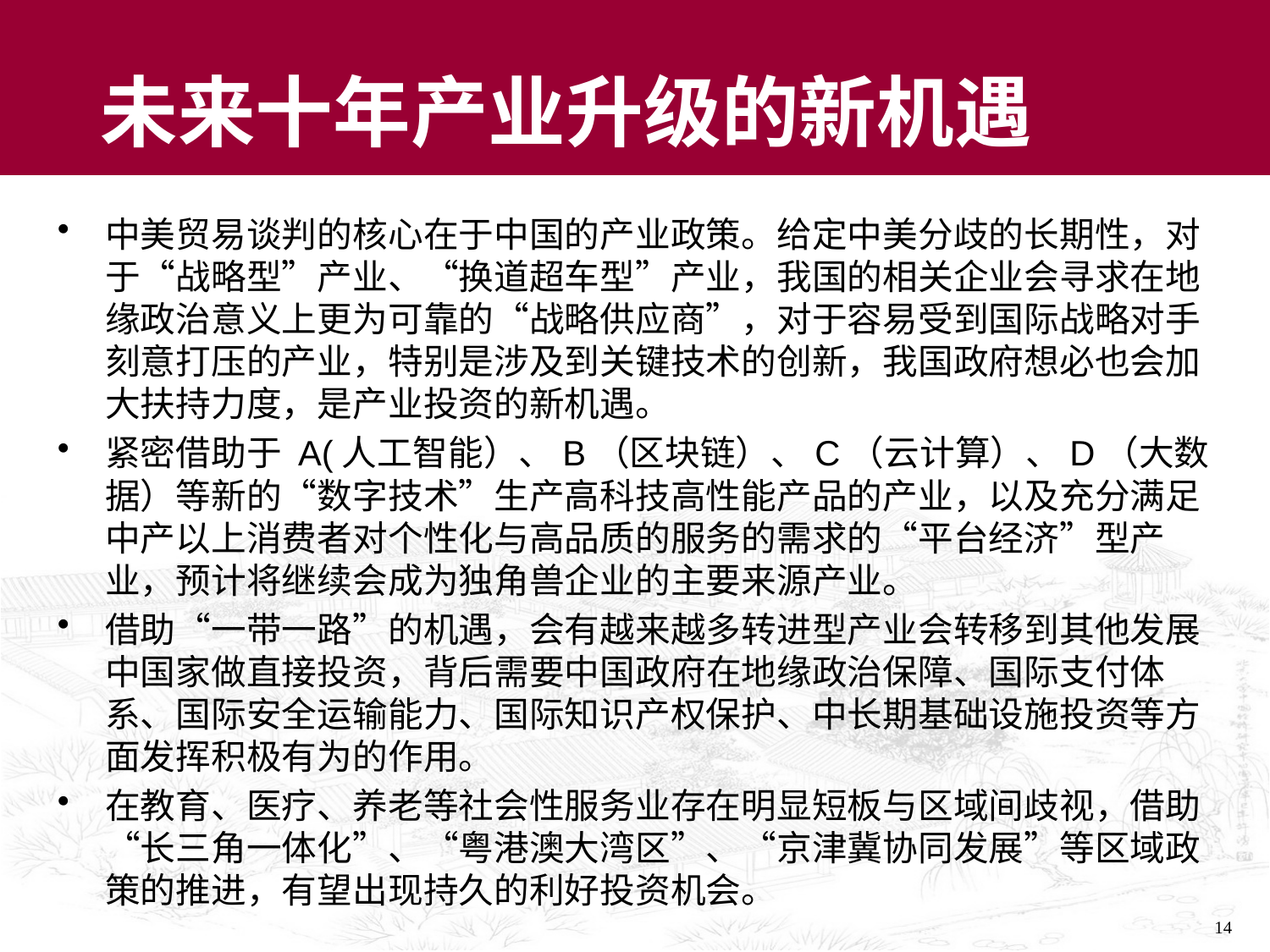

# 未来十年产业升级的新机遇
中美贸易谈判的核心在于中国的产业政策。给定中美分歧的长期性，对于“战略型”产业、“换道超车型”产业，我国的相关企业会寻求在地缘政治意义上更为可靠的“战略供应商”，对于容易受到国际战略对手刻意打压的产业，特别是涉及到关键技术的创新，我国政府想必也会加大扶持力度，是产业投资的新机遇。
紧密借助于 A(人工智能）、B（区块链）、C（云计算）、D（大数据）等新的“数字技术”生产高科技高性能产品的产业，以及充分满足中产以上消费者对个性化与高品质的服务的需求的“平台经济”型产业，预计将继续会成为独角兽企业的主要来源产业。
借助“一带一路”的机遇，会有越来越多转进型产业会转移到其他发展中国家做直接投资，背后需要中国政府在地缘政治保障、国际支付体系、国际安全运输能力、国际知识产权保护、中长期基础设施投资等方面发挥积极有为的作用。
在教育、医疗、养老等社会性服务业存在明显短板与区域间歧视，借助“长三角一体化”、“粤港澳大湾区”、“京津冀协同发展”等区域政策的推进，有望出现持久的利好投资机会。

14